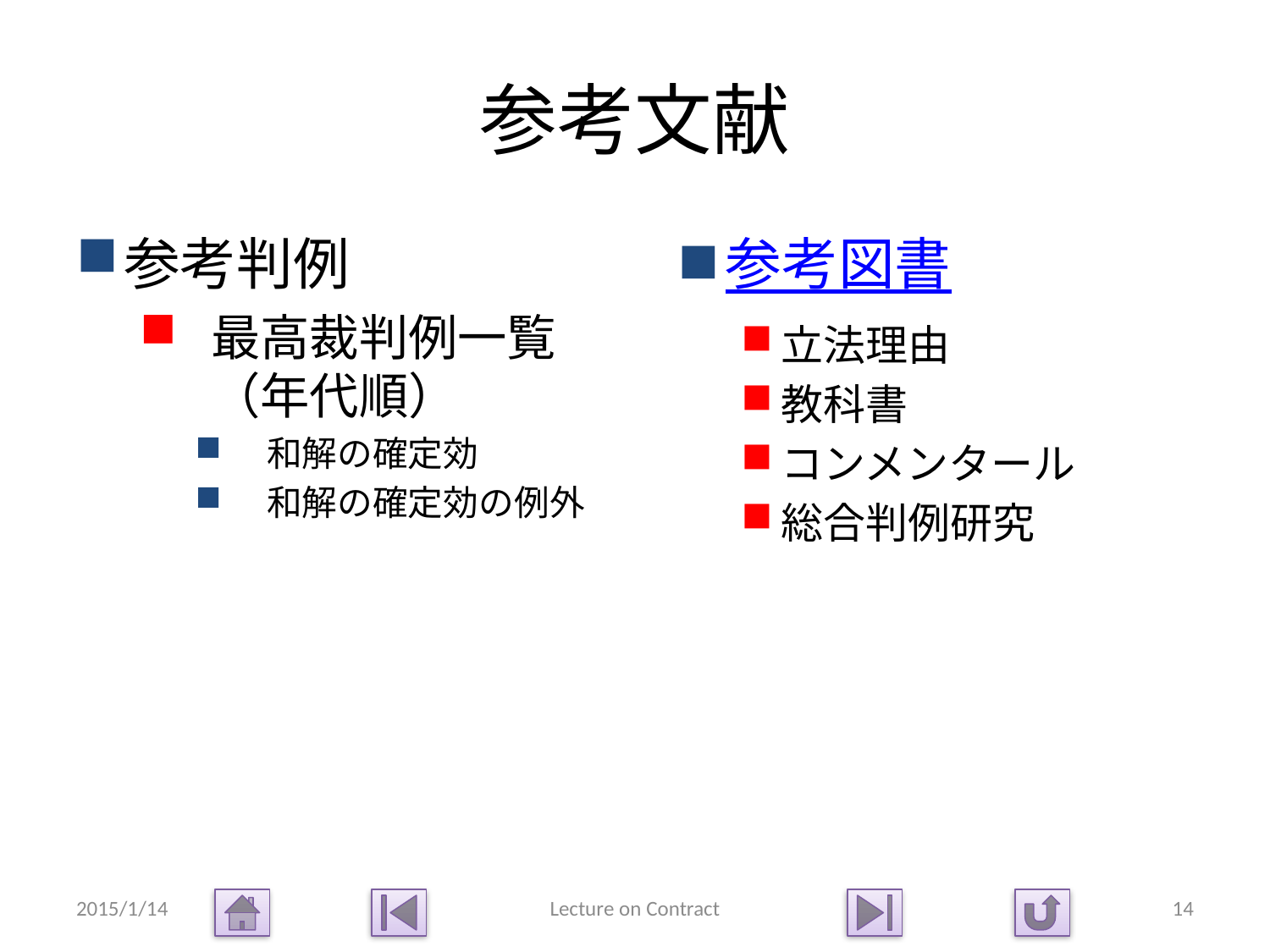

# 参考文献
参考判例
最高裁判例一覧（年代順）
和解の確定効
和解の確定効の例外

参考図書
立法理由
教科書
コンメンタール
総合判例研究
2015/1/14
Lecture on Contract
14